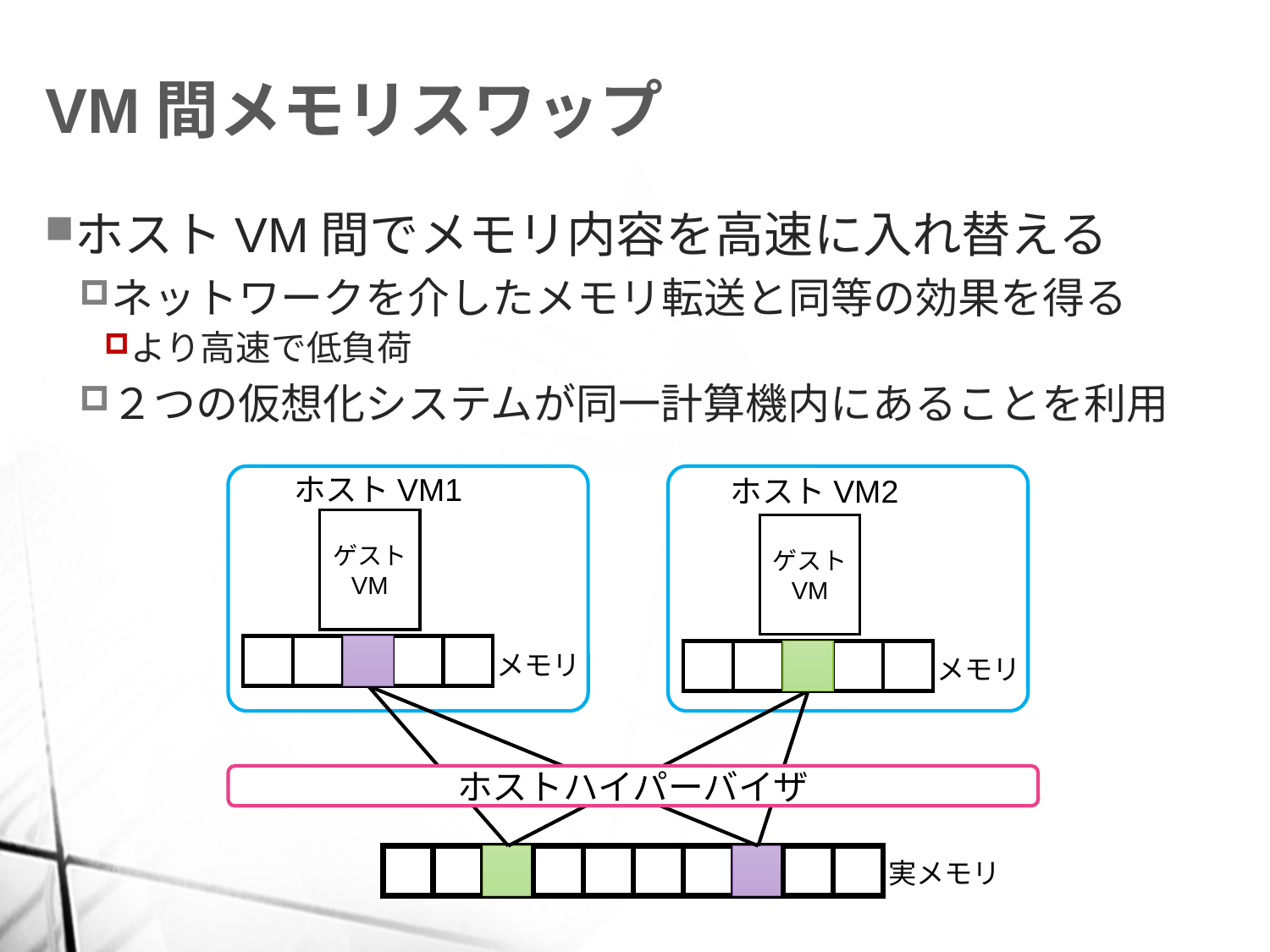

# VM間メモリスワップ
ホストVM間でメモリ内容を高速に入れ替える
ネットワークを介したメモリ転送と同等の効果を得る
より高速で低負荷
２つの仮想化システムが同一計算機内にあることを利用
ホストVM1
ホストVM2

ゲスト
VM
ゲスト
VM

メモリ

メモリ
ホストハイパーバイザ

実メモリ